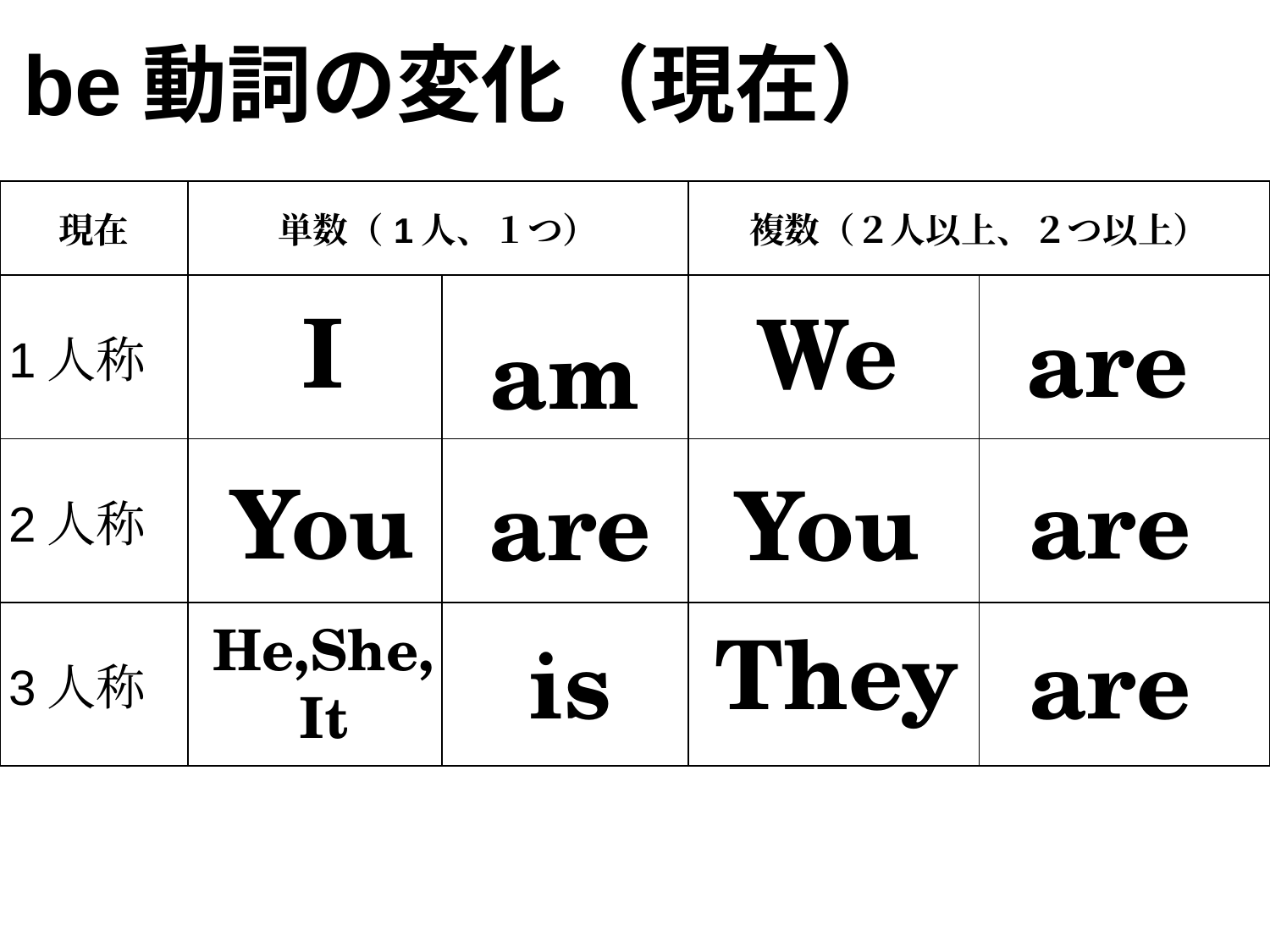

be動詞の変化（現在）
| 現在 | 単数（1人、１つ） |  | 複数（２人以上、２つ以上） |  |
| --- | --- | --- | --- | --- |
| 1人称 |  |  |  |  |
| 2人称 |  |  |  |  |
| 3人称 |  |  |  |  |
I
We
are
am
You
are
are
You
He,She,
It
They
is
are